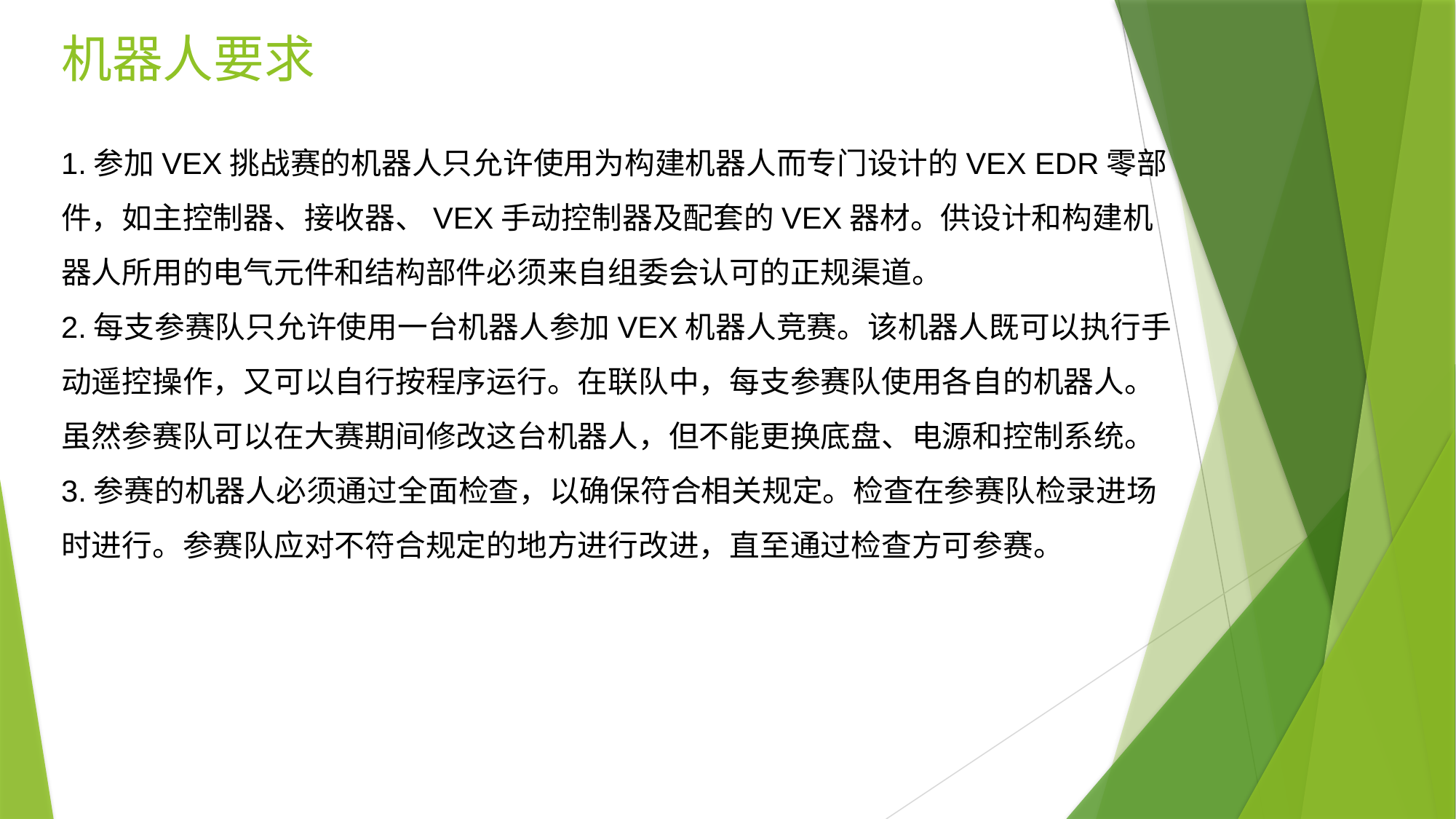

# 机器人要求
1.参加VEX挑战赛的机器人只允许使用为构建机器人而专门设计的VEX EDR零部件，如主控制器、接收器、VEX手动控制器及配套的VEX器材。供设计和构建机器人所用的电气元件和结构部件必须来自组委会认可的正规渠道。
2.每支参赛队只允许使用一台机器人参加VEX机器人竞赛。该机器人既可以执行手动遥控操作，又可以自行按程序运行。在联队中，每支参赛队使用各自的机器人。虽然参赛队可以在大赛期间修改这台机器人，但不能更换底盘、电源和控制系统。
3.参赛的机器人必须通过全面检查，以确保符合相关规定。检查在参赛队检录进场时进行。参赛队应对不符合规定的地方进行改进，直至通过检查方可参赛。